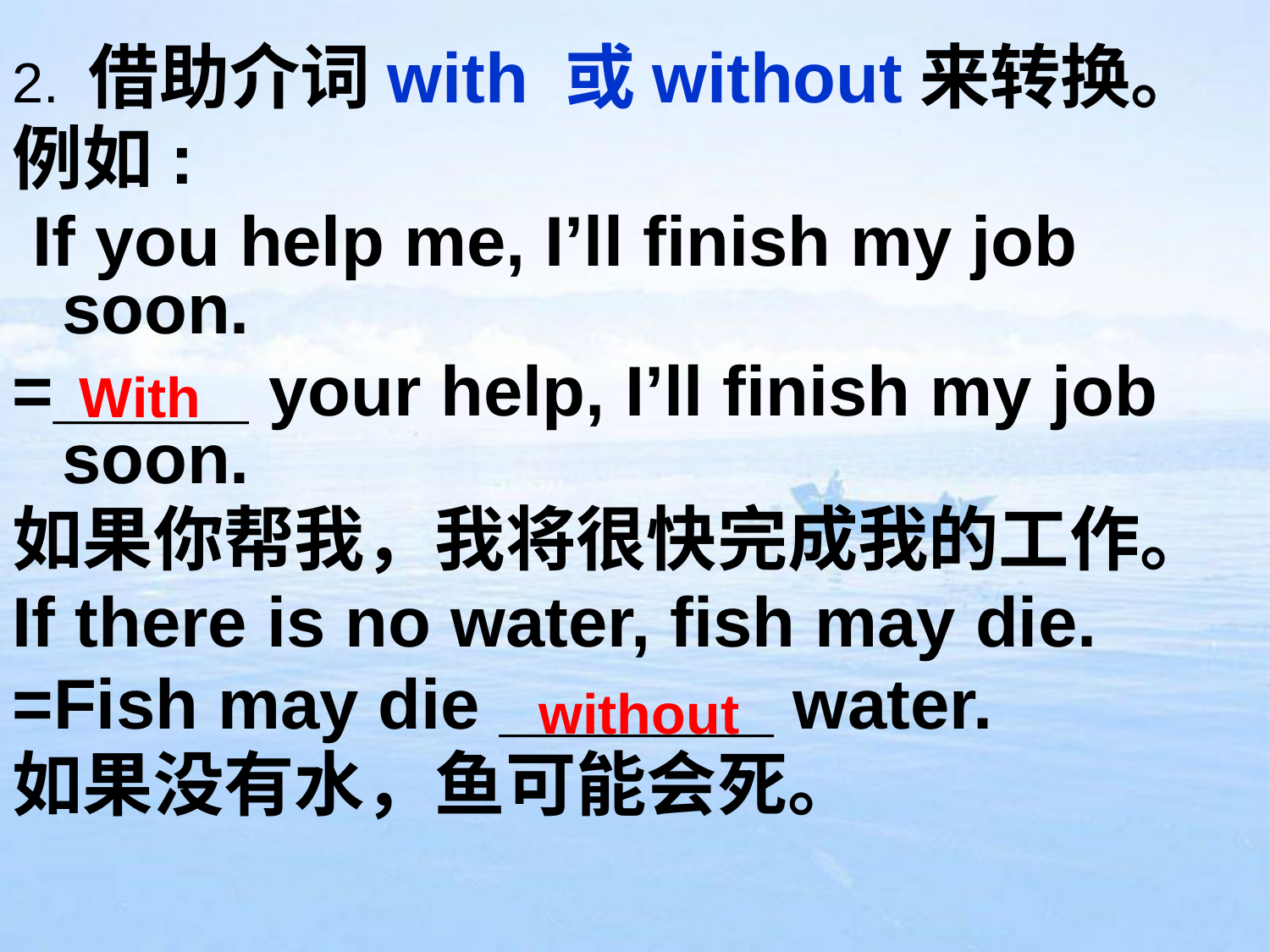

# 2. 借助介词with 或without来转换。
例如:
 If you help me, I’ll finish my job soon.
=_____ your help, I’ll finish my job soon.
如果你帮我，我将很快完成我的工作。
If there is no water, fish may die.
=Fish may die _______ water.
如果没有水，鱼可能会死。
With
without